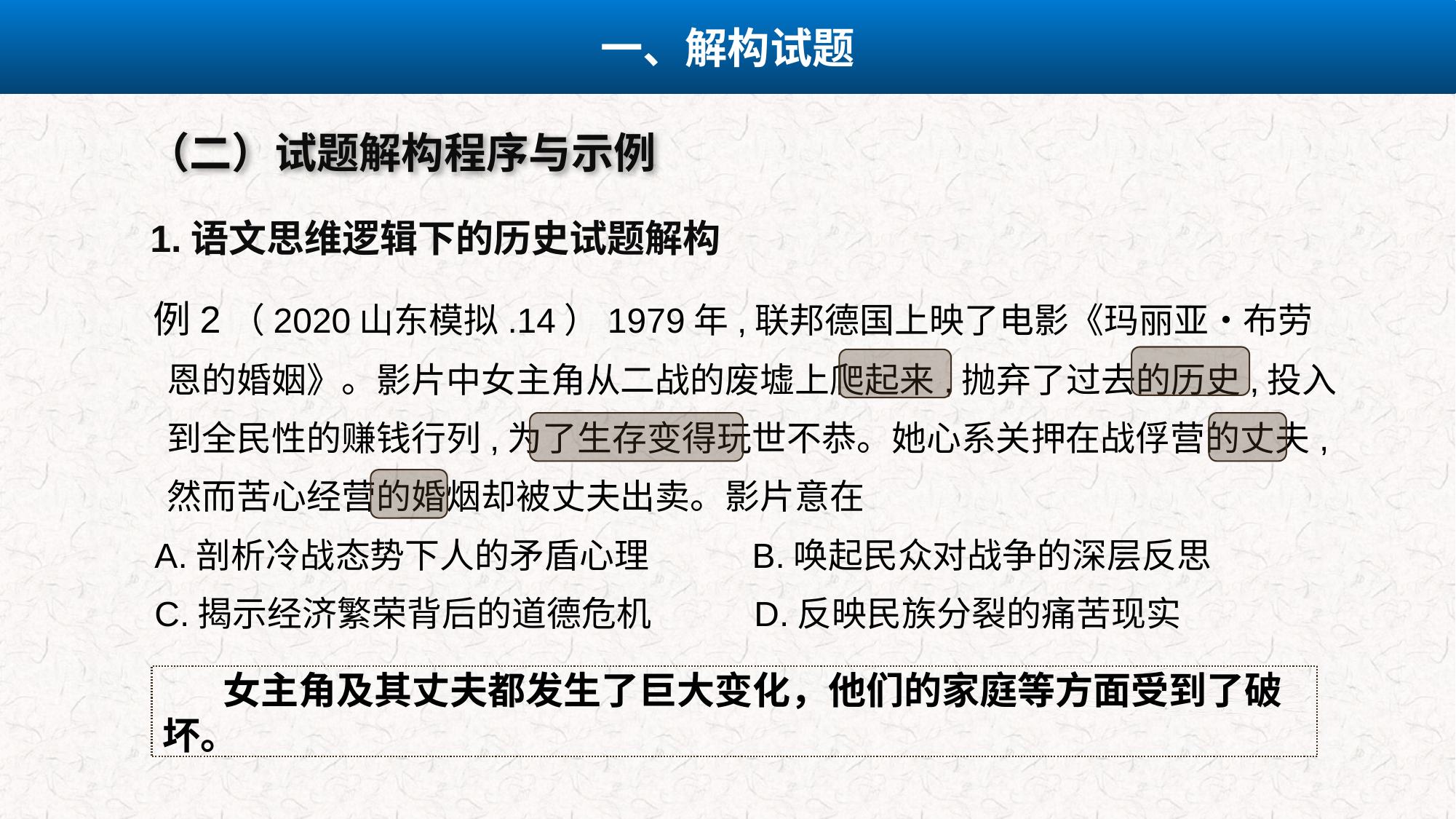

一、解构试题
（二）试题解构程序与示例
1.语文思维逻辑下的历史试题解构
 例2（2020山东模拟.14）1979年,联邦德国上映了电影《玛丽亚・布劳恩的婚姻》。影片中女主角从二战的废墟上爬起来,抛弃了过去的历史,投入到全民性的赚钱行列,为了生存变得玩世不恭。她心系关押在战俘营的丈夫,然而苦心经营的婚烟却被丈夫出卖。影片意在
  A.剖析冷战态势下人的矛盾心理            B.唤起民众对战争的深层反思
  C.揭示经济繁荣背后的道德危机            D.反映民族分裂的痛苦现实

      女主角及其丈夫都发生了巨大变化，他们的家庭等方面受到了破坏。